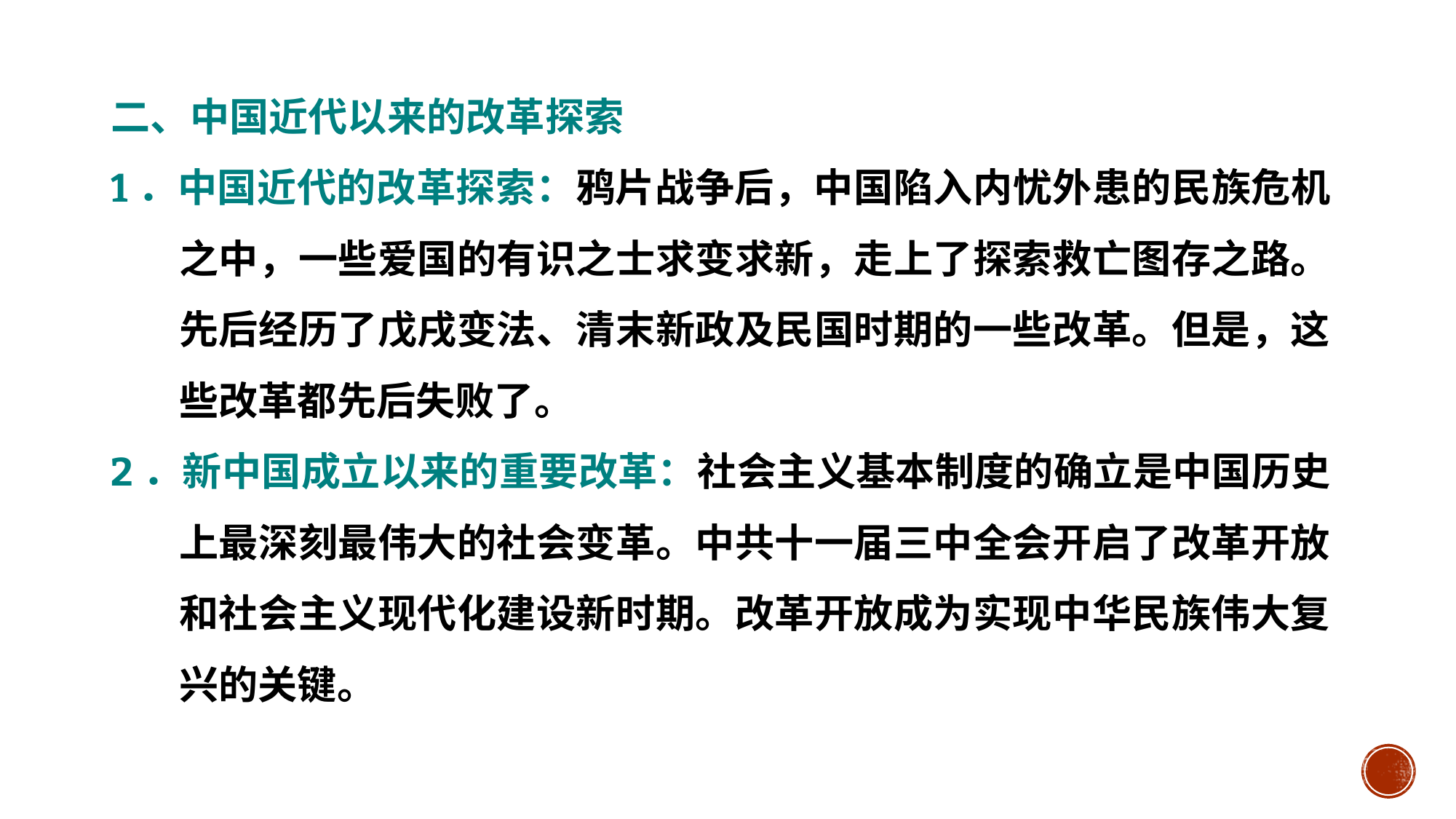

#
二、中国近代以来的改革探索
1．中国近代的改革探索：鸦片战争后，中国陷入内忧外患的民族危机之中，一些爱国的有识之士求变求新，走上了探索救亡图存之路。先后经历了戊戌变法、清末新政及民国时期的一些改革。但是，这些改革都先后失败了。
2．新中国成立以来的重要改革：社会主义基本制度的确立是中国历史上最深刻最伟大的社会变革。中共十一届三中全会开启了改革开放和社会主义现代化建设新时期。改革开放成为实现中华民族伟大复兴的关键。